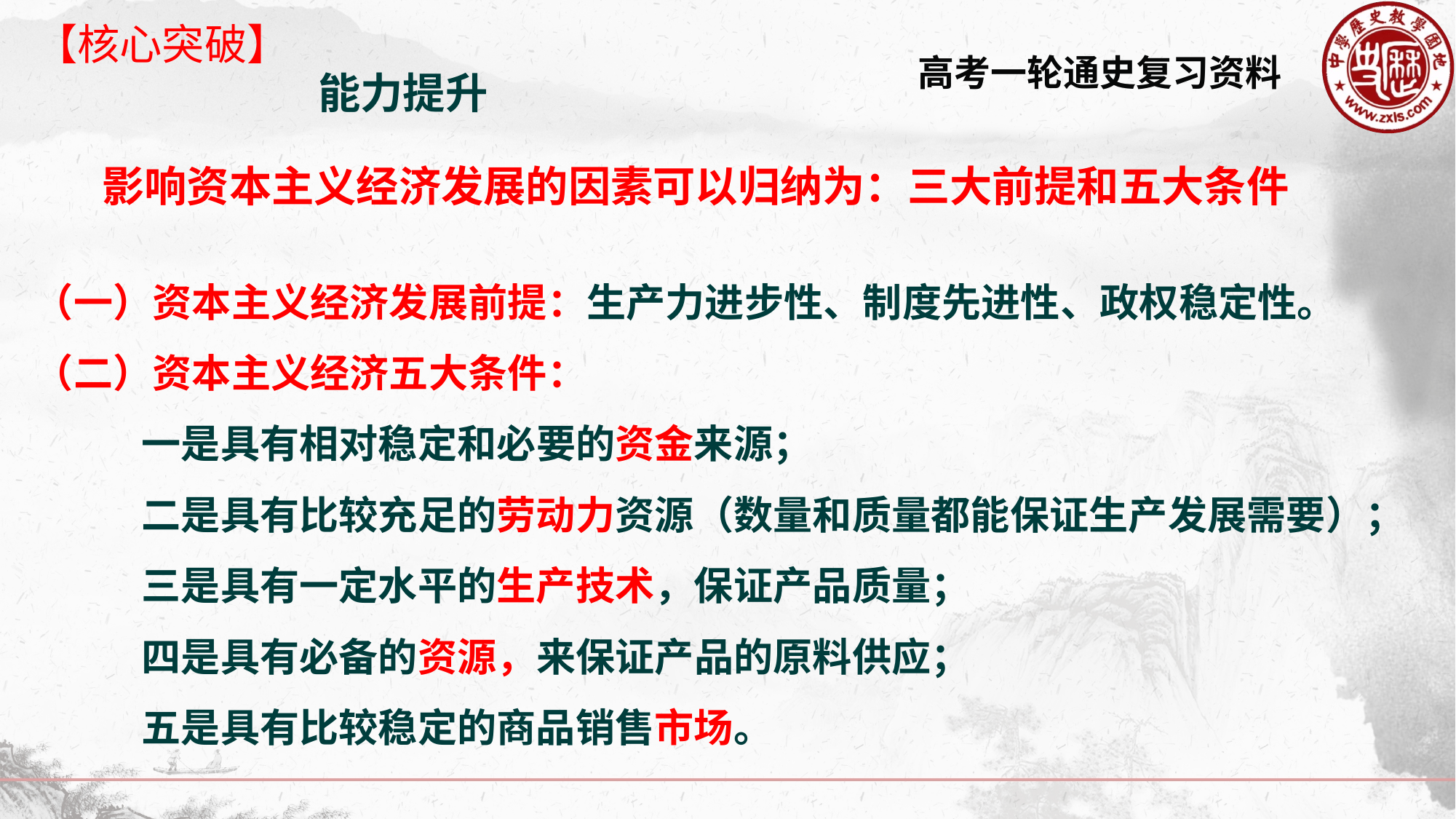

【核心突破】
能力提升
      影响资本主义经济发展的因素可以归纳为：三大前提和五大条件
（一）资本主义经济发展前提：生产力进步性、制度先进性、政权稳定性。
（二）资本主义经济五大条件：
           一是具有相对稳定和必要的资金来源；
           二是具有比较充足的劳动力资源（数量和质量都能保证生产发展需要）；
           三是具有一定水平的生产技术，保证产品质量；
           四是具有必备的资源，来保证产品的原料供应；
           五是具有比较稳定的商品销售市场。